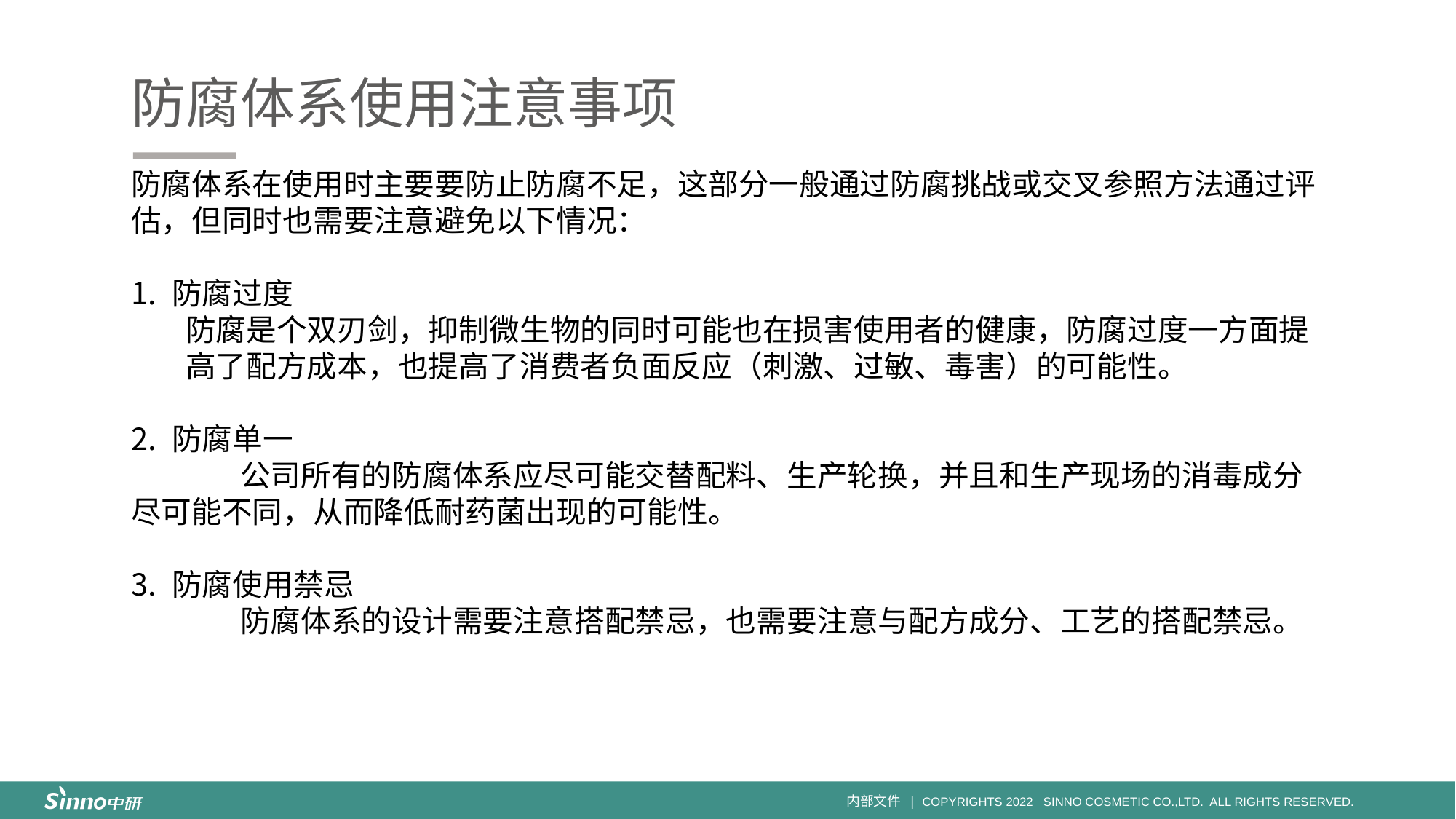

防腐体系使用注意事项

防腐体系在使用时主要要防止防腐不足，这部分一般通过防腐挑战或交叉参照方法通过评估，但同时也需要注意避免以下情况：

防腐过度
防腐是个双刃剑，抑制微生物的同时可能也在损害使用者的健康，防腐过度一方面提高了配方成本，也提高了消费者负面反应（刺激、过敏、毒害）的可能性。

防腐单一
	公司所有的防腐体系应尽可能交替配料、生产轮换，并且和生产现场的消毒成分尽可能不同，从而降低耐药菌出现的可能性。

防腐使用禁忌
	防腐体系的设计需要注意搭配禁忌，也需要注意与配方成分、工艺的搭配禁忌。